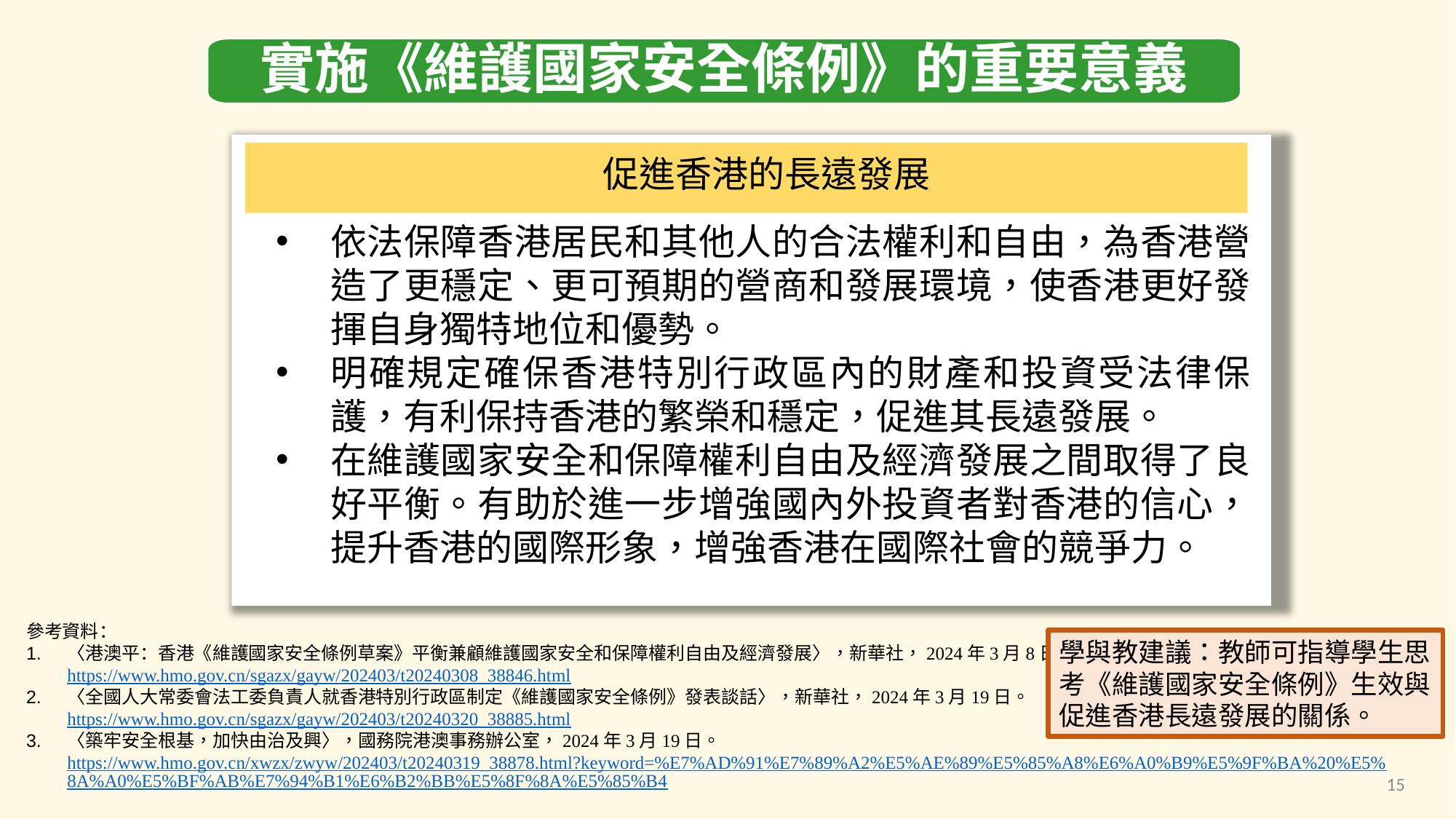

實施《維護國家安全條例》的重要意義

促進香港的長遠發展
依法保障香港居民和其他人的合法權利和自由，為香港營造了更穩定、更可預期的營商和發展環境，使香港更好發揮自身獨特地位和優勢。
明確規定確保香港特別行政區內的財產和投資受法律保護，有利保持香港的繁榮和穩定，促進其長遠發展。
在維護國家安全和保障權利自由及經濟發展之間取得了良好平衡。有助於進一步增強國內外投資者對香港的信心，提升香港的國際形象，增強香港在國際社會的競爭力。
參考資料：
〈港澳平：香港《維護國家安全條例草案》平衡兼顧維護國家安全和保障權利自由及經濟發展〉，新華社，2024年3月8日。 https://www.hmo.gov.cn/sgazx/gayw/202403/t20240308_38846.html
〈全國人大常委會法工委負責人就香港特別行政區制定《維護國家安全條例》發表談話〉，新華社，2024年3月19日。 https://www.hmo.gov.cn/sgazx/gayw/202403/t20240320_38885.html
〈築牢安全根基，加快由治及興〉，國務院港澳事務辦公室，2024年3月19日。 https://www.hmo.gov.cn/xwzx/zwyw/202403/t20240319_38878.html?keyword=%E7%AD%91%E7%89%A2%E5%AE%89%E5%85%A8%E6%A0%B9%E5%9F%BA%20%E5%8A%A0%E5%BF%AB%E7%94%B1%E6%B2%BB%E5%8F%8A%E5%85%B4
學與教建議：教師可指導學生思考《維護國家安全條例》生效與促進香港長遠發展的關係。